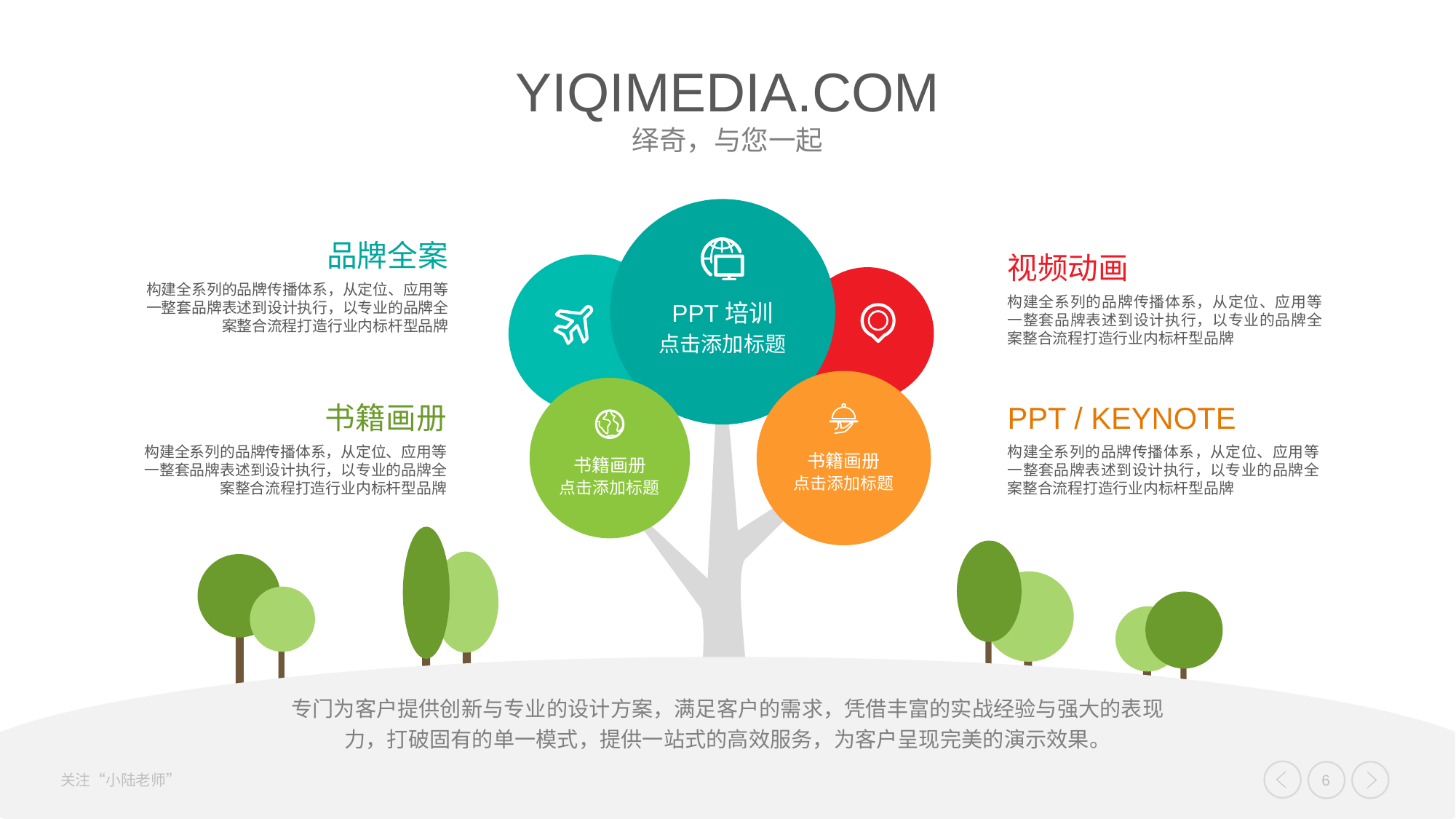

品牌全案
构建全系列的品牌传播体系，从定位、应用等一整套品牌表述到设计执行，以专业的品牌全案整合流程打造行业内标杆型品牌

视频动画
构建全系列的品牌传播体系，从定位、应用等一整套品牌表述到设计执行，以专业的品牌全案整合流程打造行业内标杆型品牌

PPT培训

点击添加标题

书籍画册
构建全系列的品牌传播体系，从定位、应用等一整套品牌表述到设计执行，以专业的品牌全案整合流程打造行业内标杆型品牌
PPT / KEYNOTE
构建全系列的品牌传播体系，从定位、应用等一整套品牌表述到设计执行，以专业的品牌全案整合流程打造行业内标杆型品牌

书籍画册
书籍画册
点击添加标题
点击添加标题

专门为客户提供创新与专业的设计方案，满足客户的需求，凭借丰富的实战经验与强大的表现力，打破固有的单一模式，提供一站式的高效服务，为客户呈现完美的演示效果。

关注“小陆老师”
6